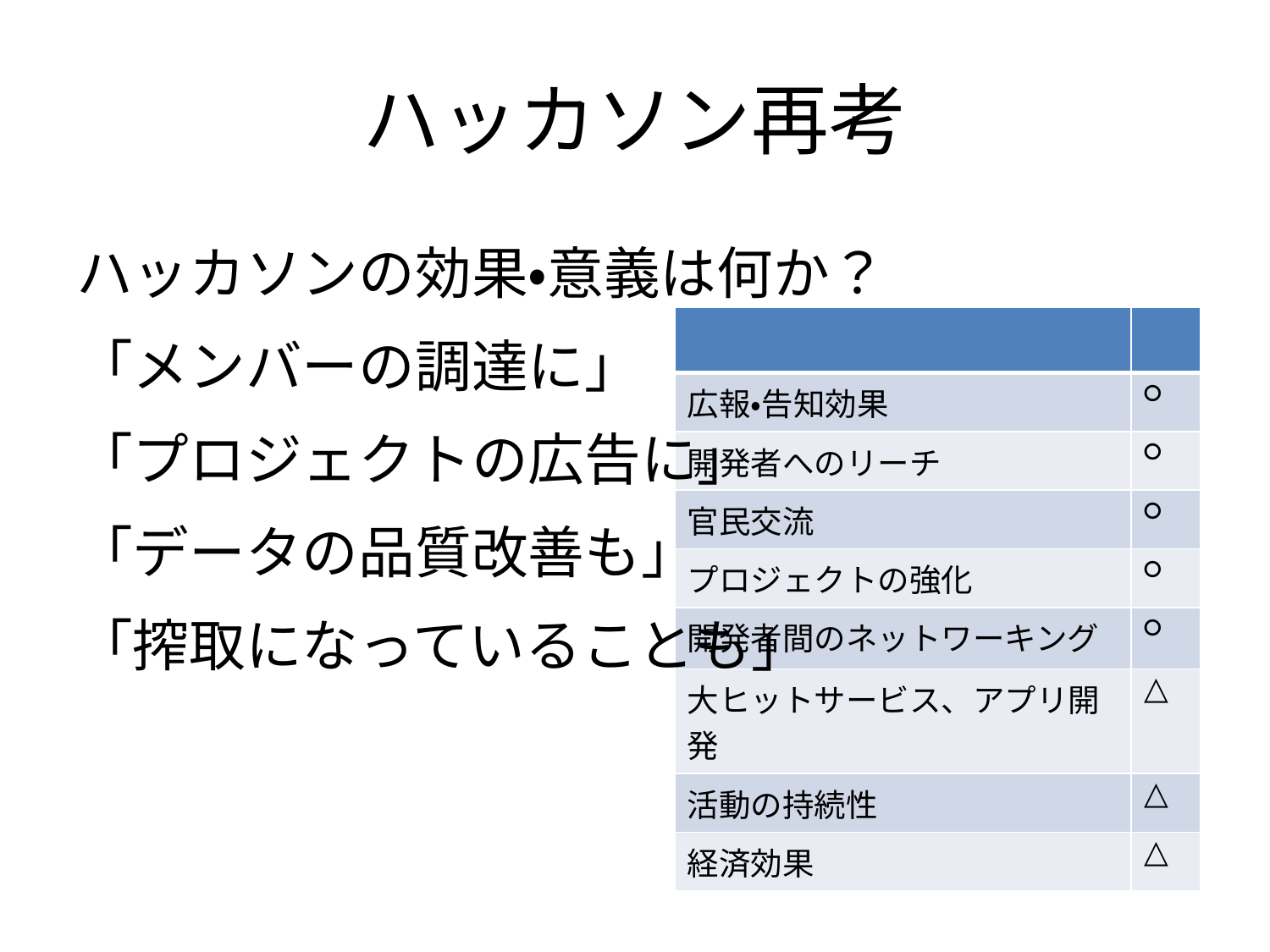

# ハッカソン再考
ハッカソンの効果・意義は何か？
「メンバーの調達に」
「プロジェクトの広告に」
「データの品質改善も」
「搾取になっていることも」
|  |  |
| --- | --- |
| 広報・告知効果 | ○ |
| 開発者へのリーチ | ○ |
| 官民交流 | ○ |
| プロジェクトの強化 | ○ |
| 開発者間のネットワーキング | ○ |
| 大ヒットサービス、アプリ開発 | △ |
| 活動の持続性 | △ |
| 経済効果 | △ |